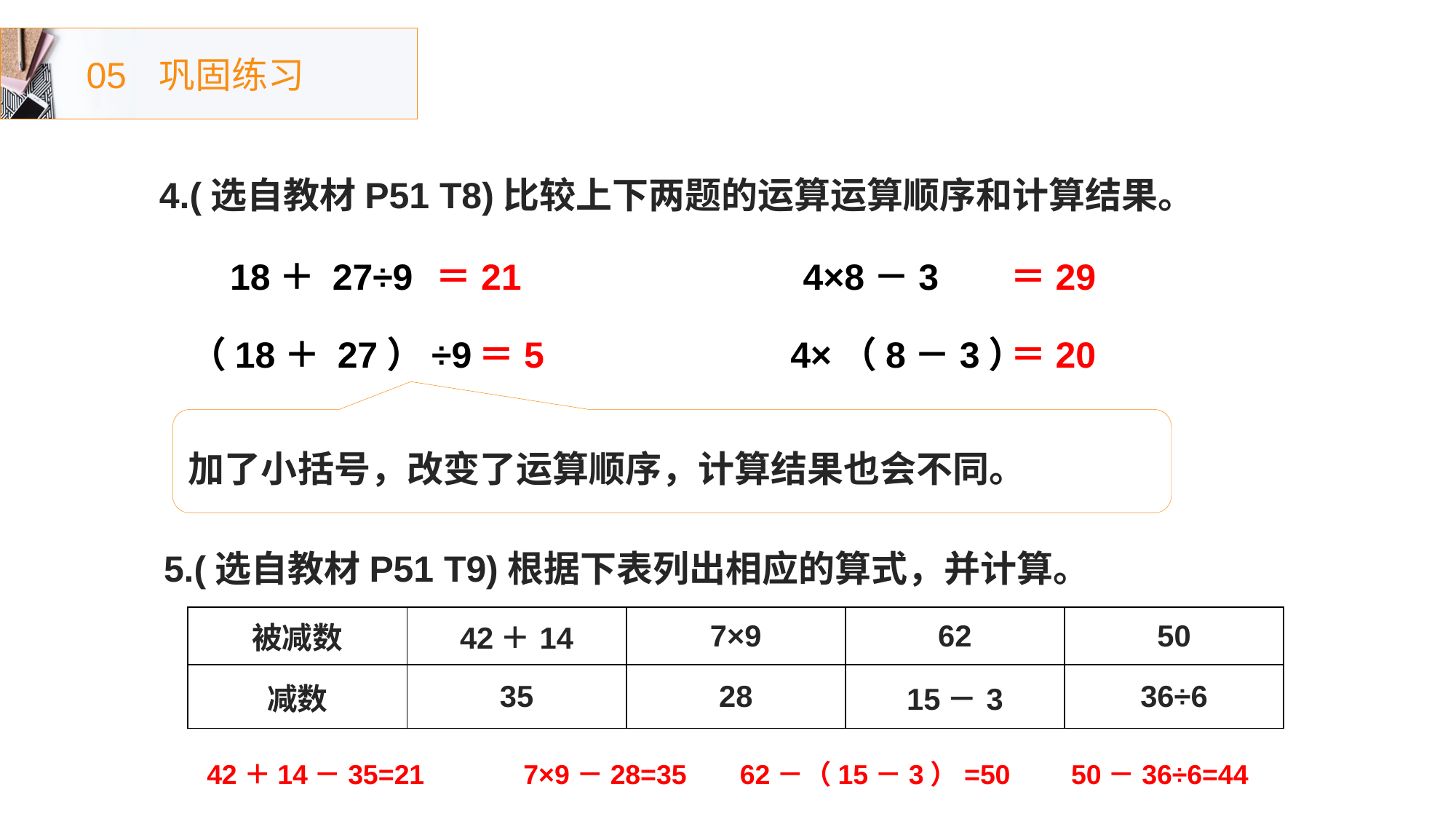

05
巩固练习
4.(选自教材P51 T8)比较上下两题的运算运算顺序和计算结果。
18＋ 27÷9
＝21
4×8－3
＝29
（18＋ 27）÷9
＝5
4×（8－3）
＝20
加了小括号，改变了运算顺序，计算结果也会不同。
5.(选自教材P51 T9)根据下表列出相应的算式，并计算。
| 被减数 | 42＋14 | 7×9 | 62 | 50 |
| --- | --- | --- | --- | --- |
| 减数 | 35 | 28 | 15－3 | 36÷6 |
42＋14－35=21             7×9－28=35       62－（15－3）=50        50－36÷6=44